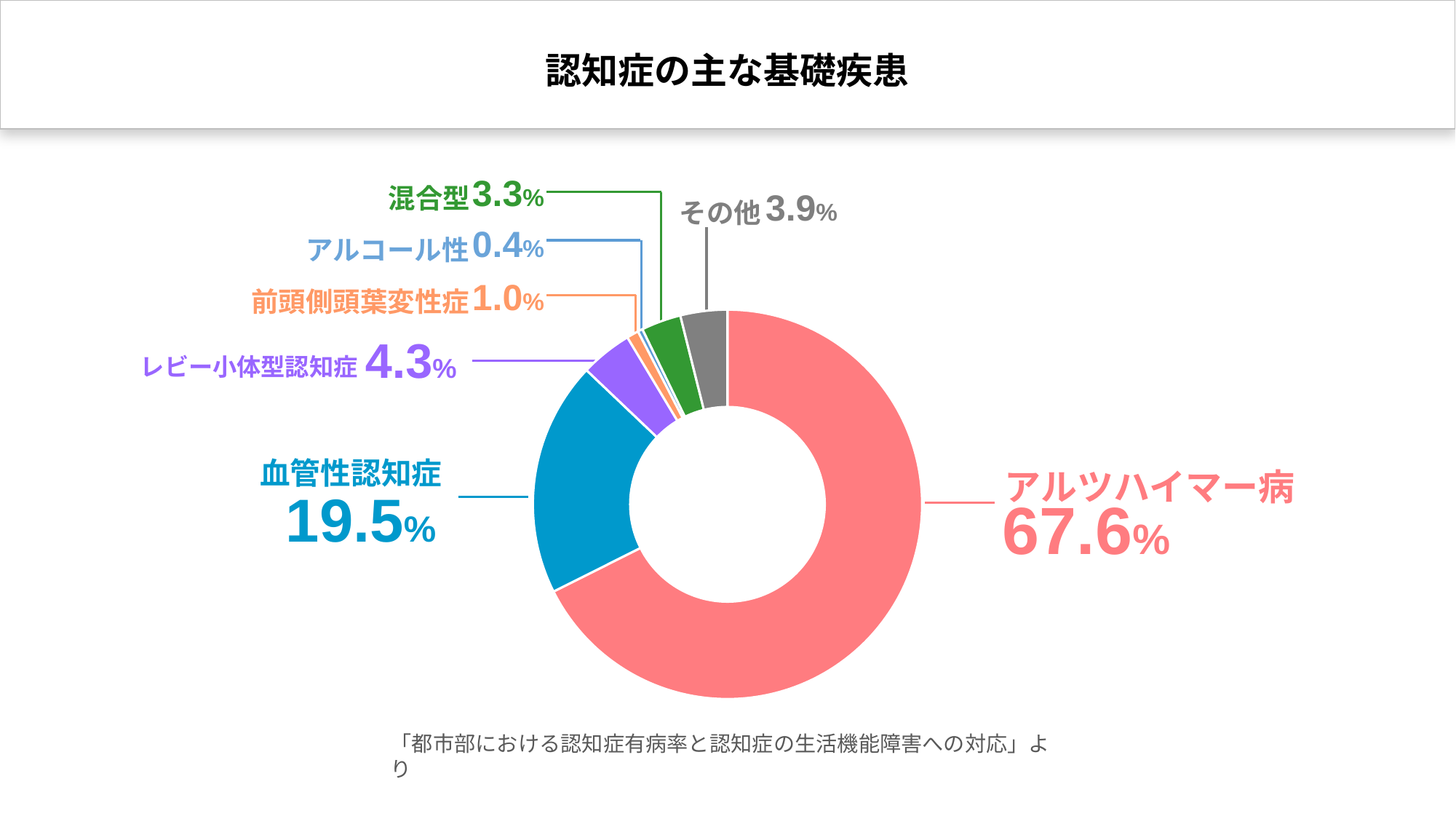

認知症の主な基礎疾患
3.3%
混合型
3.9%
その他
0.4%
アルコール性
1.0%
前頭側頭葉変性症

### Chart

| Category | 列1 |
|---|---|
| AD | 67.6 |
| VaD | 19.5 |
| DLB | 4.3 |
| FTLD | 1.0 |
| Alcohol | 0.4 |
| Mixed | 3.3 |
| Other | 3.9 |
4.3%
レビー小体型認知症
血管性認知症
アルツハイマー病
19.5%
67.6%
「都市部における認知症有病率と認知症の生活機能障害への対応」より